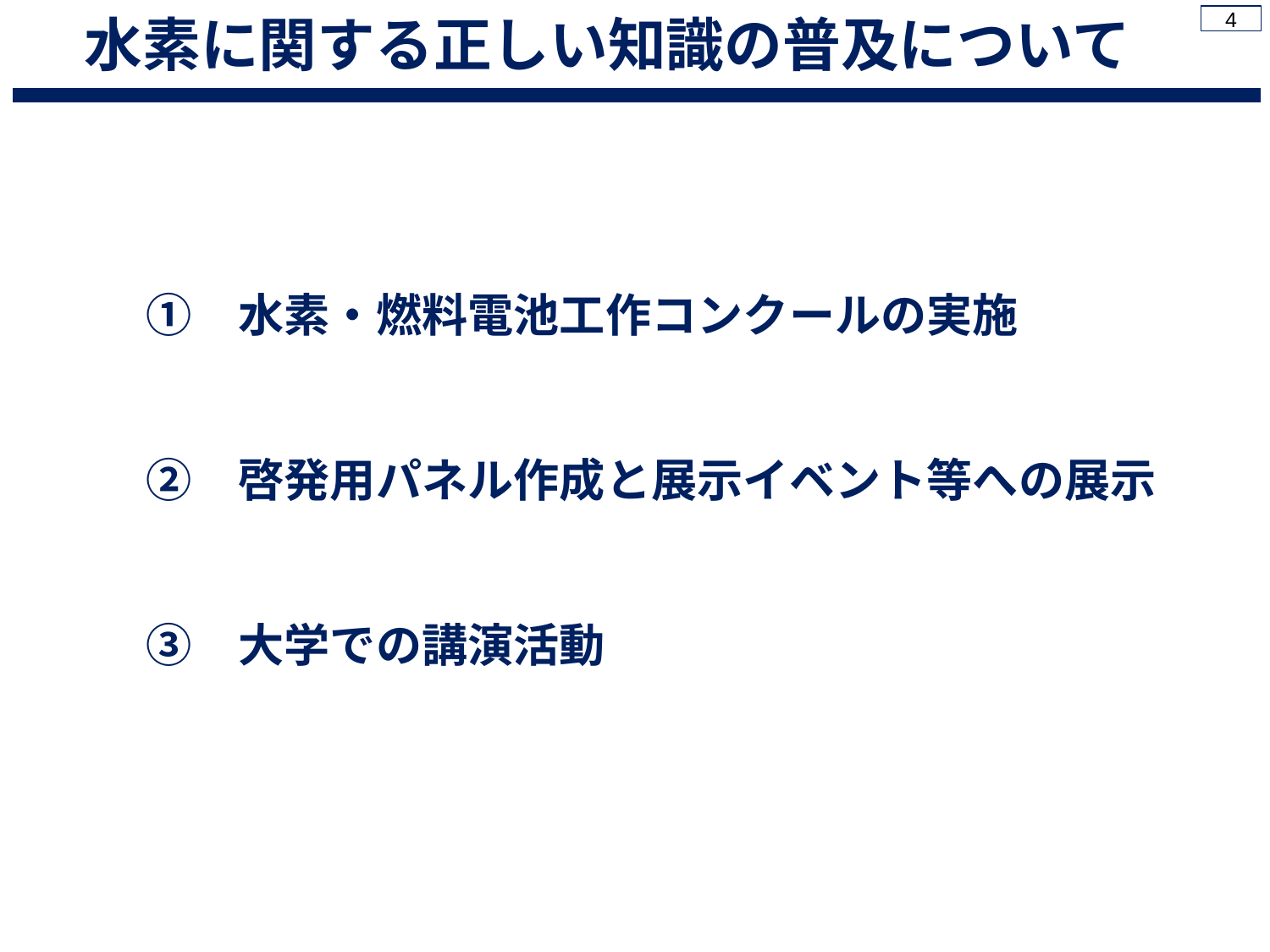

水素に関する正しい知識の普及について
4
　①　水素・燃料電池工作コンクールの実施

　②　啓発用パネル作成と展示イベント等への展示

　③　大学での講演活動